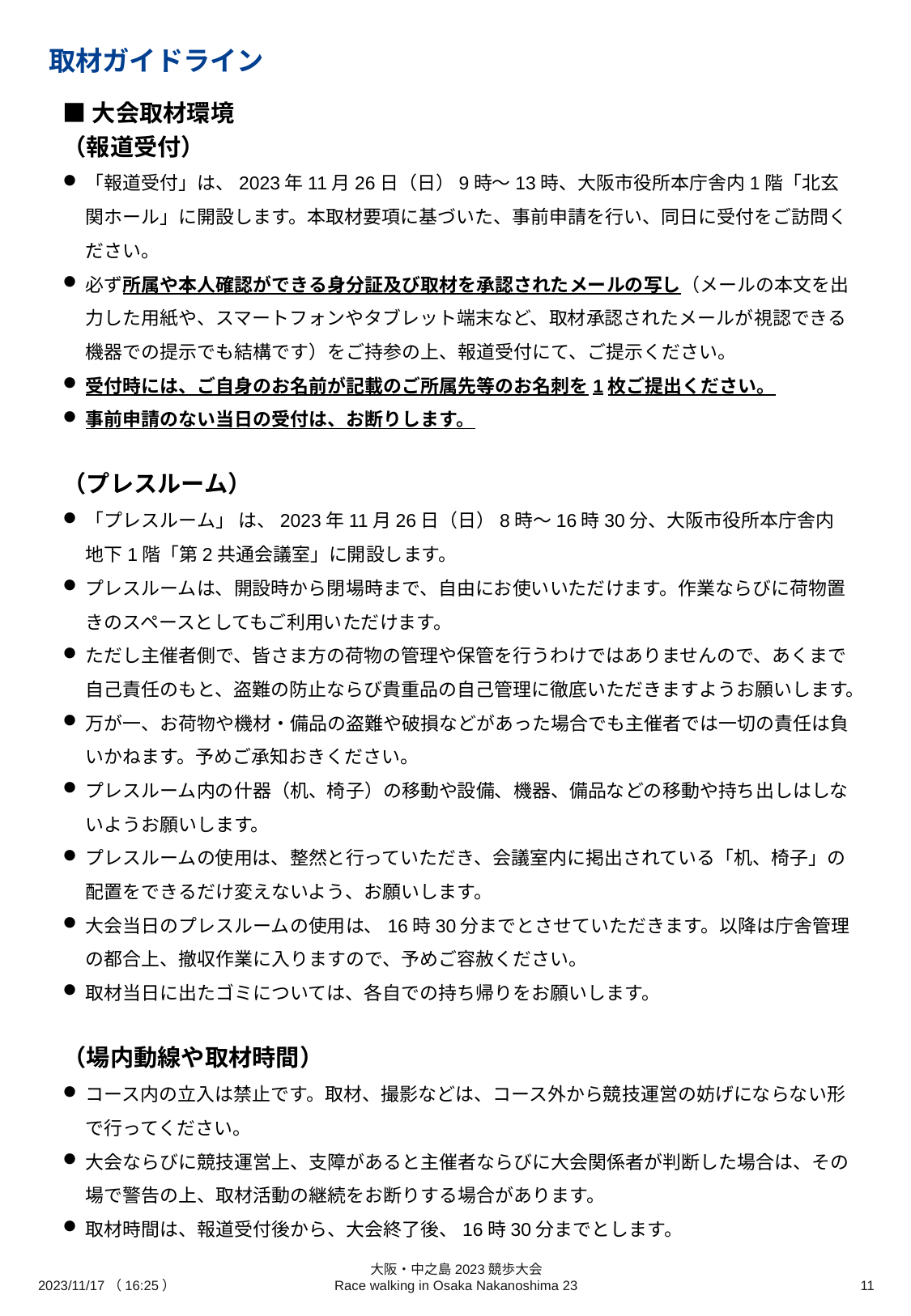

取材ガイドライン
■大会取材環境
（報道受付）
「報道受付」は、2023年11月26日（日）9時～13時、大阪市役所本庁舎内1階「北玄関ホール」に開設します。本取材要項に基づいた、事前申請を行い、同日に受付をご訪問ください。
必ず所属や本人確認ができる身分証及び取材を承認されたメールの写し（メールの本文を出力した用紙や、スマートフォンやタブレット端末など、取材承認されたメールが視認できる機器での提示でも結構です）をご持参の上、報道受付にて、ご提示ください。
受付時には、ご自身のお名前が記載のご所属先等のお名刺を1枚ご提出ください。
事前申請のない当日の受付は、お断りします。

（プレスルーム）
「プレスルーム」 は、2023年11月26日（日）8時～16時30分、大阪市役所本庁舎内地下1階「第2共通会議室」に開設します。
プレスルームは、開設時から閉場時まで、自由にお使いいただけます。作業ならびに荷物置きのスペースとしてもご利用いただけます。
ただし主催者側で、皆さま方の荷物の管理や保管を行うわけではありませんので、あくまで自己責任のもと、盗難の防止ならび貴重品の自己管理に徹底いただきますようお願いします。
万が一、お荷物や機材・備品の盗難や破損などがあった場合でも主催者では一切の責任は負いかねます。予めご承知おきください。
プレスルーム内の什器（机、椅子）の移動や設備、機器、備品などの移動や持ち出しはしないようお願いします。
プレスルームの使用は、整然と行っていただき、会議室内に掲出されている「机、椅子」の配置をできるだけ変えないよう、お願いします。
大会当日のプレスルームの使用は、16時30分までとさせていただきます。以降は庁舎管理の都合上、撤収作業に入りますので、予めご容赦ください。
取材当日に出たゴミについては、各自での持ち帰りをお願いします。

（場内動線や取材時間）
コース内の立入は禁止です。取材、撮影などは、コース外から競技運営の妨げにならない形で行ってください。
大会ならびに競技運営上、支障があると主催者ならびに大会関係者が判断した場合は、その場で警告の上、取材活動の継続をお断りする場合があります。
取材時間は、報道受付後から、大会終了後、16時30分までとします。
2023/11/17（16:25）
大阪・中之島2023競歩大会
Race walking in Osaka Nakanoshima 23
11